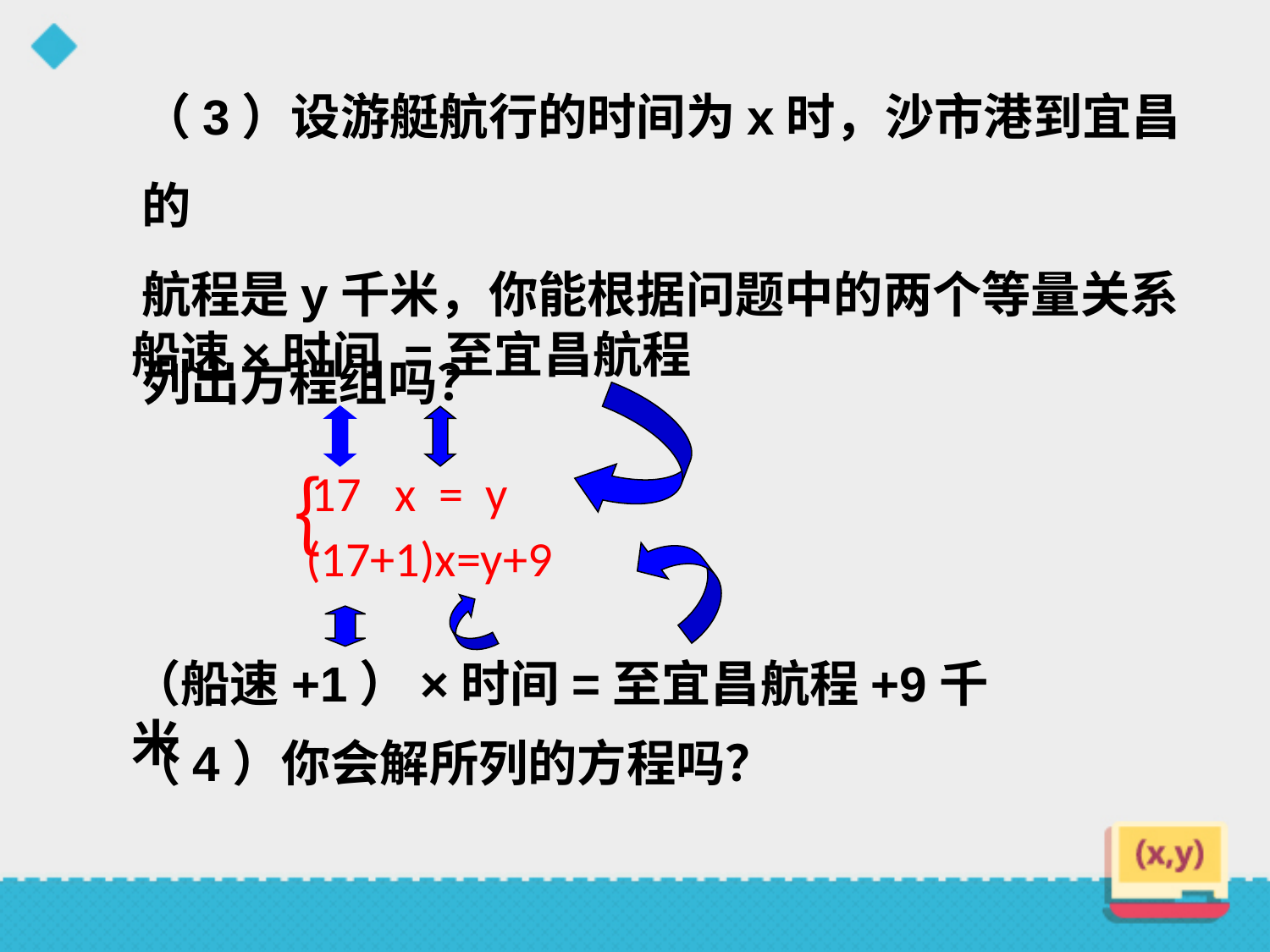

（3）设游艇航行的时间为x时，沙市港到宜昌的
航程是y千米，你能根据问题中的两个等量关系
列出方程组吗？

船速×时间 =至宜昌航程

    17   x  =  y

｛
  (17+1)x=y+9

（船速+1）×时间=至宜昌航程+9千米
（4）你会解所列的方程吗？